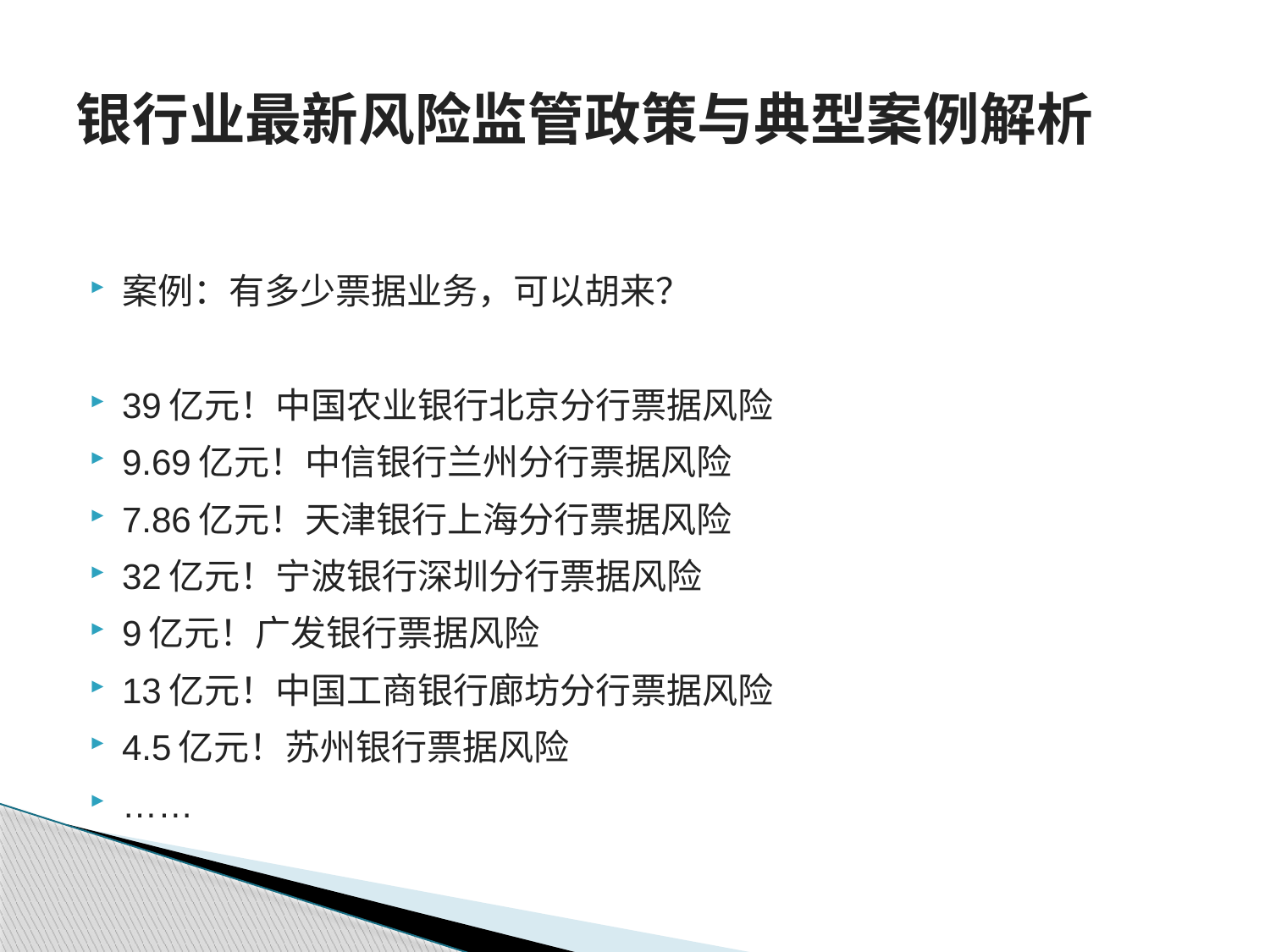

# 银行业最新风险监管政策与典型案例解析

案例：有多少票据业务，可以胡来？

39亿元！中国农业银行北京分行票据风险
9.69亿元！中信银行兰州分行票据风险
7.86亿元！天津银行上海分行票据风险
32亿元！宁波银行深圳分行票据风险
9亿元！广发银行票据风险
13亿元！中国工商银行廊坊分行票据风险
4.5亿元！苏州银行票据风险
……